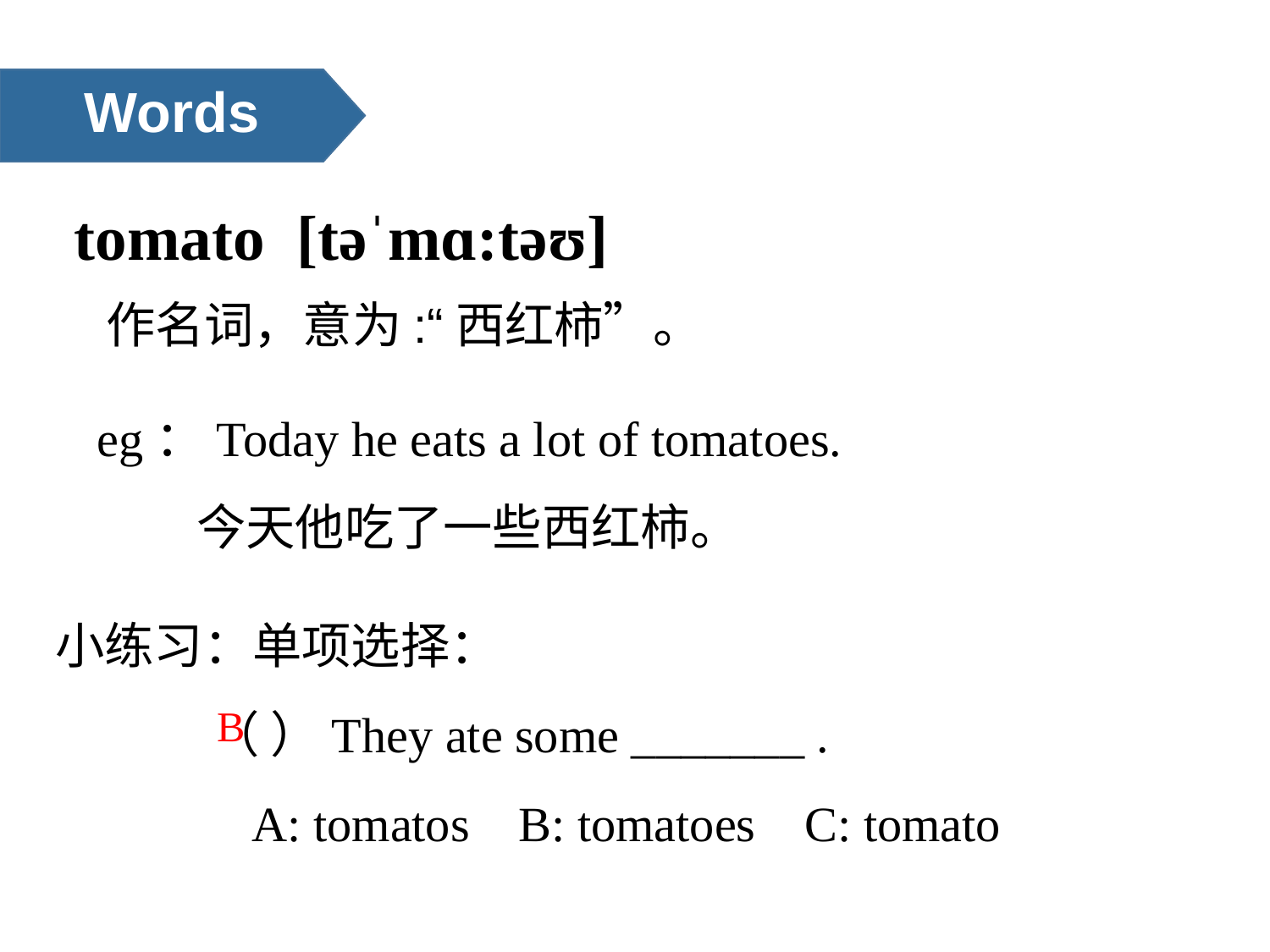

Words
 tomato  [təˈmɑ:təʊ]
作名词，意为:“西红柿”。
eg：Today he eats a lot of tomatoes.
        今天他吃了一些西红柿。
小练习：单项选择：
             （ ）They ate some _______ .
                A: tomatos    B: tomatoes    C: tomato
B